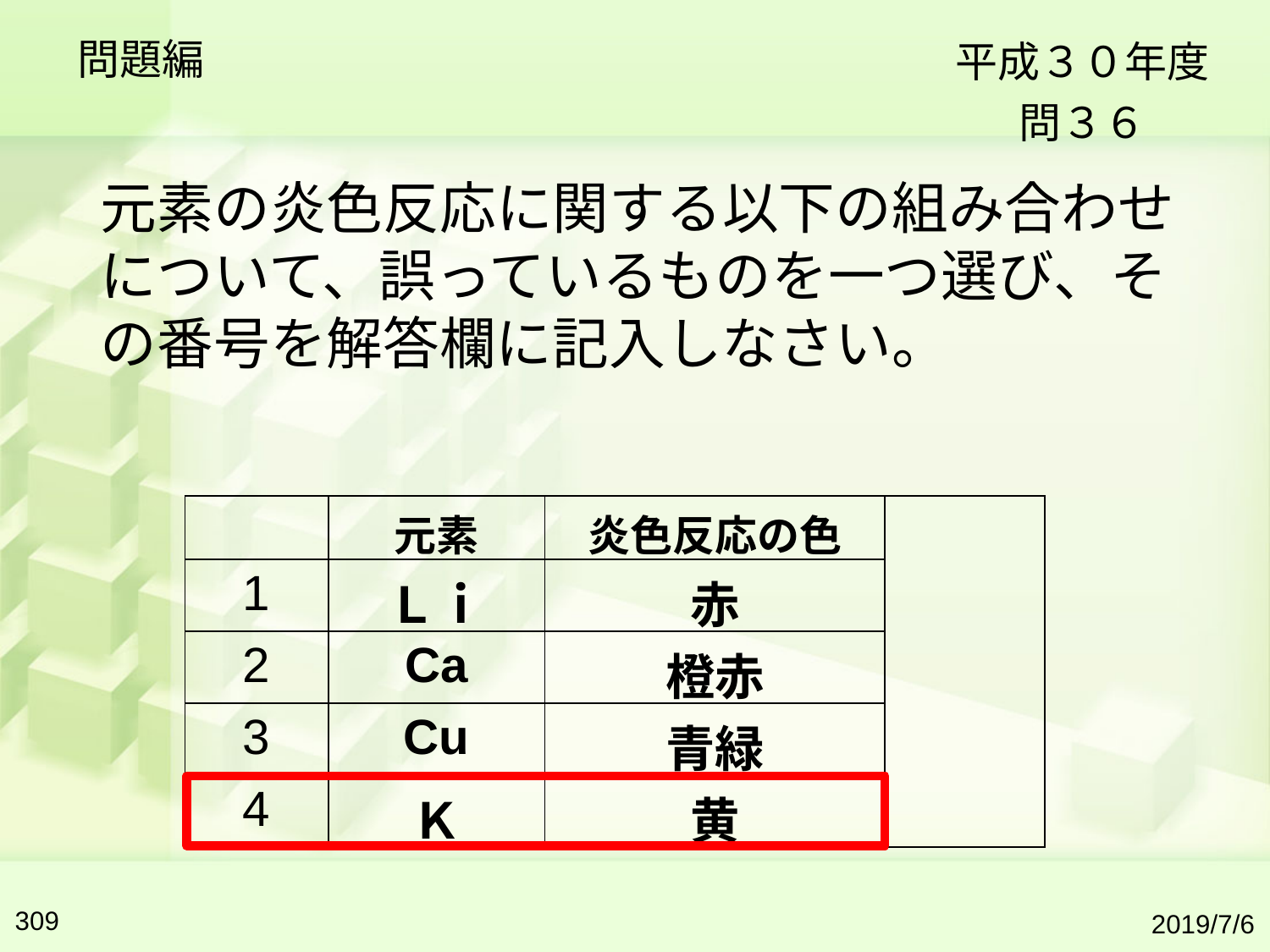

問題編
平成３０年度
問３６
元素の炎色反応に関する以下の組み合わせについて、誤っているものを一つ選び、その番号を解答欄に記入しなさい。
|  | 元素 | 炎色反応の色 |  |
| --- | --- | --- | --- |
| 1 | Ｌｉ | 赤 |  |
| 2 | Ca | 橙赤 |  |
| 3 | Cu | 青緑 |  |
| 4 | Ｋ | 黄 |  |

309
2019/7/6